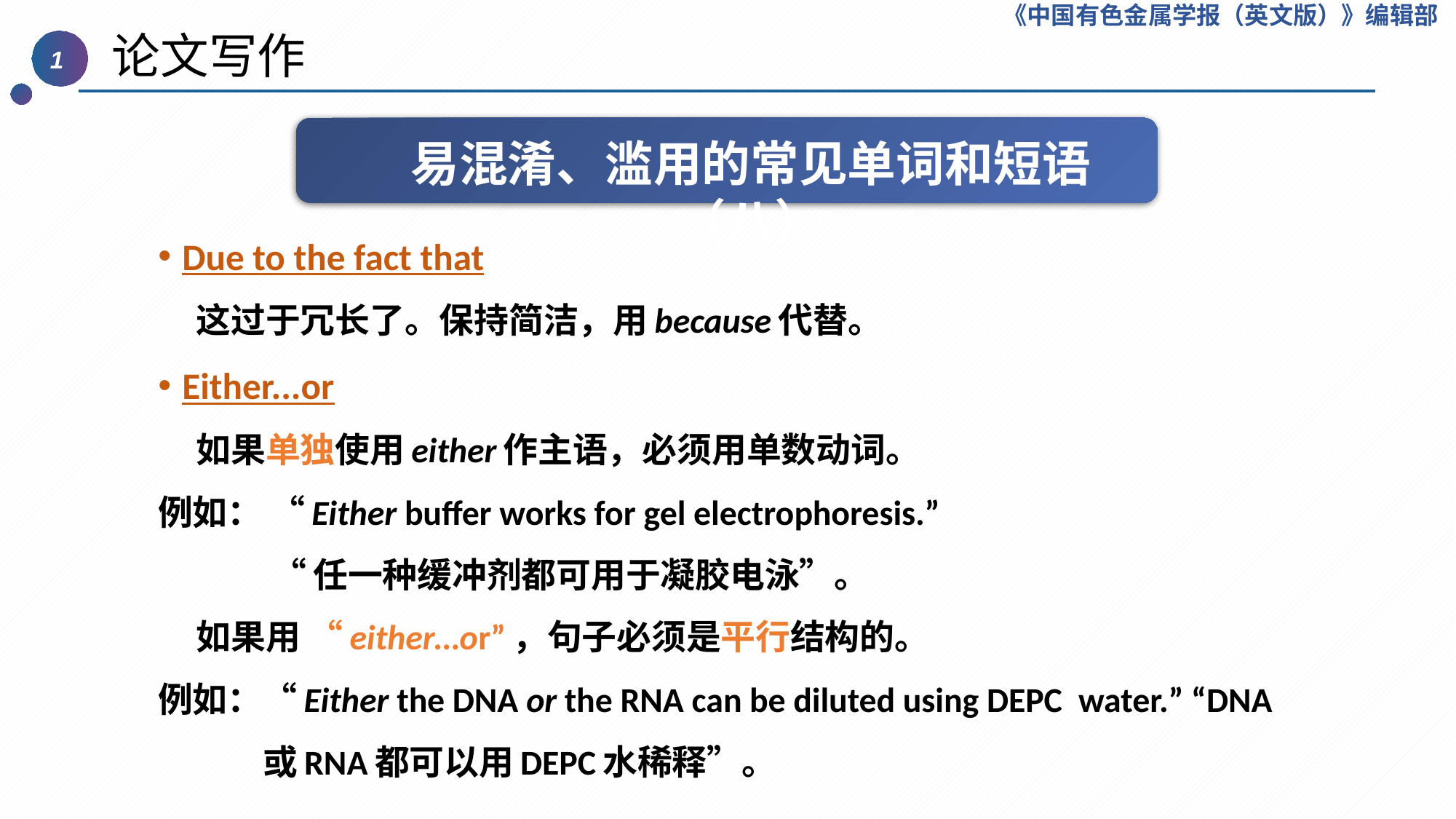

《中国有色金属学报（英文版）》编辑部

      论文写作

1

易混淆、滥用的常见单词和短语（八）
Due to the fact that
    这过于冗长了。保持简洁，用because代替。
Either...or
    如果单独使用either作主语，必须用单数动词。
例如： “Either buffer works for gel electrophoresis.”
“任一种缓冲剂都可用于凝胶电泳”。
    如果用 “either…or”，句子必须是平行结构的。
例如：“Either the DNA or the RNA can be diluted using DEPC  water.” “DNA或RNA都可以用DEPC水稀释”。